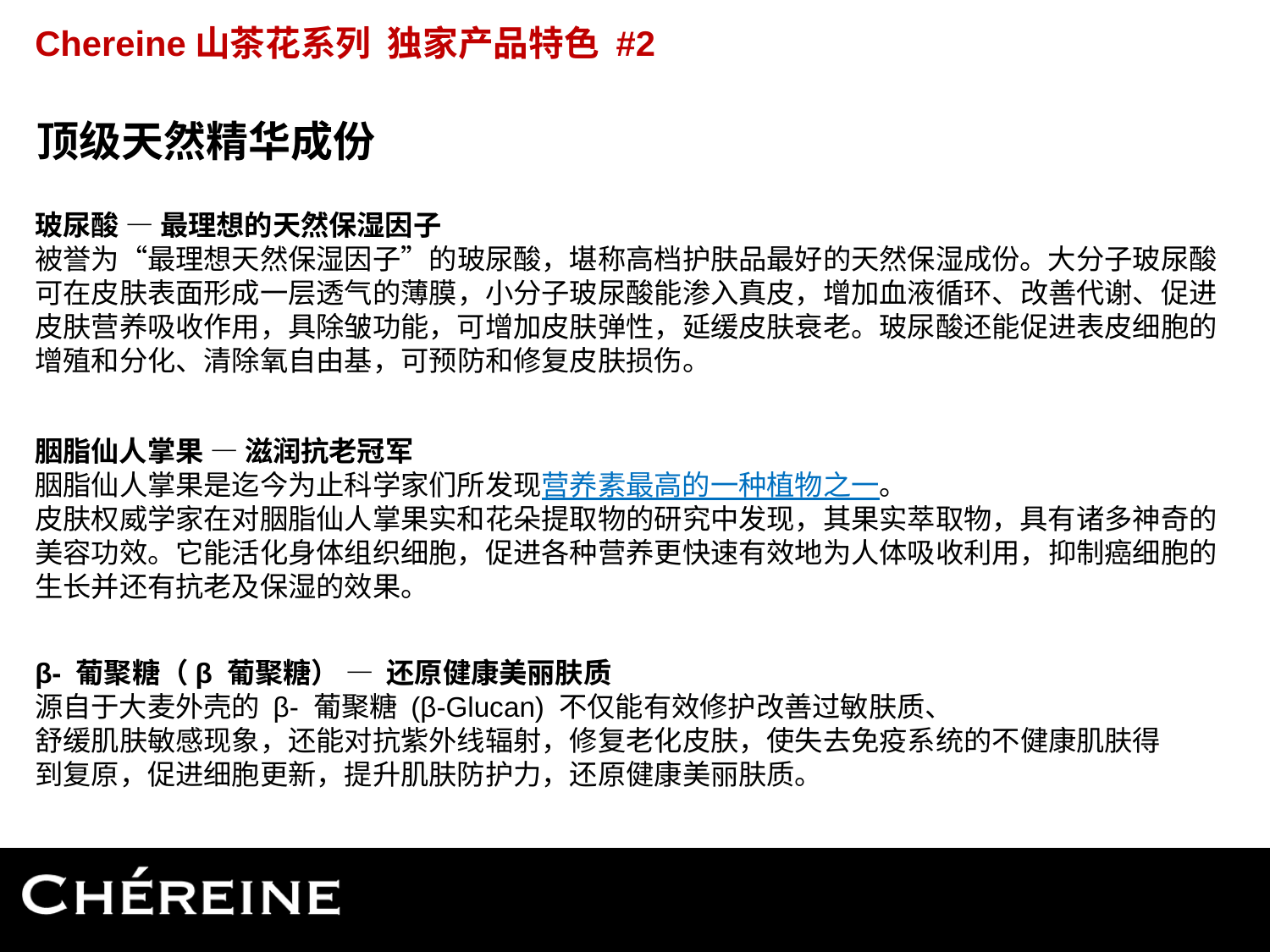

Chereine山茶花系列  独家产品特色 #2
顶级天然精华成份
玻尿酸 — 最理想的天然保湿因子
被誉为“最理想天然保湿因子”的玻尿酸，堪称高档护肤品最好的天然保湿成份。大分子玻尿酸可在皮肤表面形成一层透气的薄膜，小分子玻尿酸能渗入真皮，增加血液循环、改善代谢、促进皮肤营养吸收作用，具除皱功能，可增加皮肤弹性，延缓皮肤衰老。玻尿酸还能促进表皮细胞的增殖和分化、清除氧自由基，可预防和修复皮肤损伤。
胭脂仙人掌果 — 滋润抗老冠军
胭脂仙人掌果是迄今为止科学家们所发现营养素最高的一种植物之一。
皮肤权威学家在对胭脂仙人掌果实和花朵提取物的研究中发现，其果实萃取物，具有诸多神奇的美容功效。它能活化身体组织细胞，促进各种营养更快速有效地为人体吸收利用，抑制癌细胞的生长并还有抗老及保湿的效果。
β- 葡聚糖（β 葡聚糖） —  还原健康美丽肤质
源自于大麦外壳的 β- 葡聚糖 (β-Glucan) 不仅能有效修护改善过敏肤质、
舒缓肌肤敏感现象，还能对抗紫外线辐射，修复老化皮肤，使失去免疫系统的不健康肌肤得到复原，促进细胞更新，提升肌肤防护力，还原健康美丽肤质。